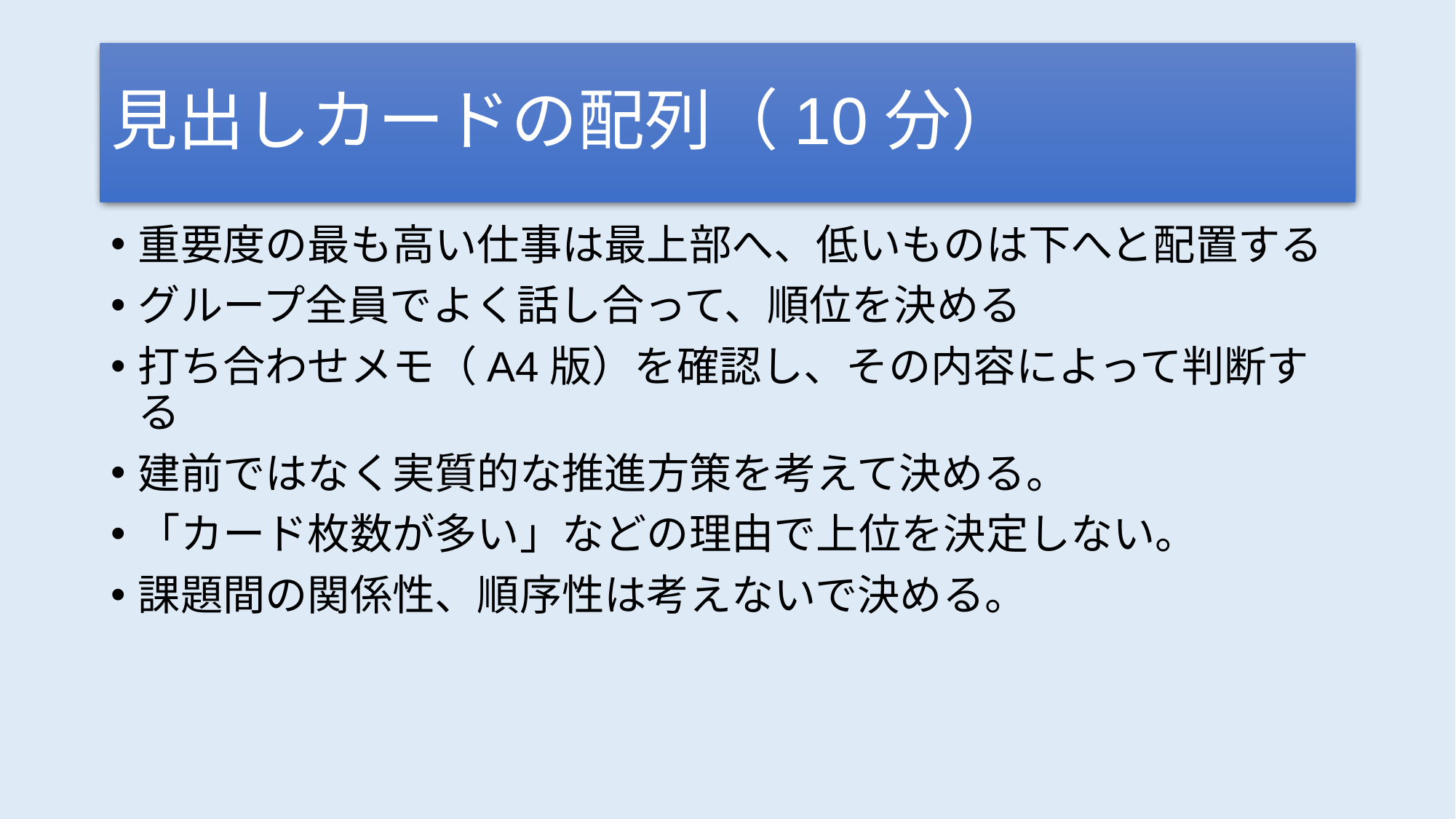

# 見出しカードの配列（10分）
重要度の最も高い仕事は最上部へ、低いものは下へと配置する
グループ全員でよく話し合って、順位を決める
打ち合わせメモ（A4版）を確認し、その内容によって判断する
建前ではなく実質的な推進方策を考えて決める。
「カード枚数が多い」などの理由で上位を決定しない。
課題間の関係性、順序性は考えないで決める。